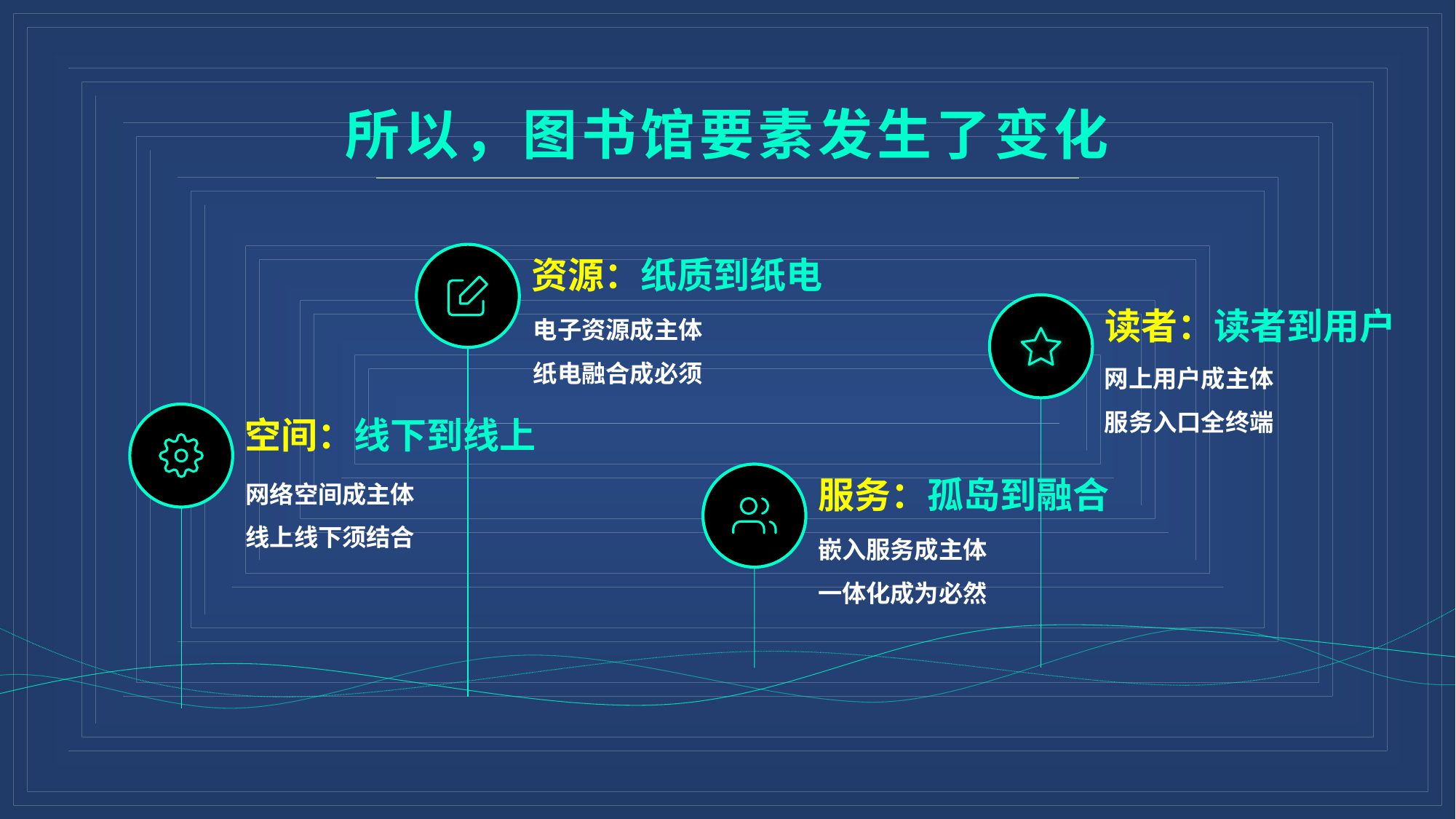

所以，图书馆要素发生了变化

资源：纸质到纸电
电子资源成主体
纸电融合成必须

读者：读者到用户
网上用户成主体
服务入口全终端

空间：线下到线上
网络空间成主体
线上线下须结合

服务：孤岛到融合
嵌入服务成主体
一体化成为必然